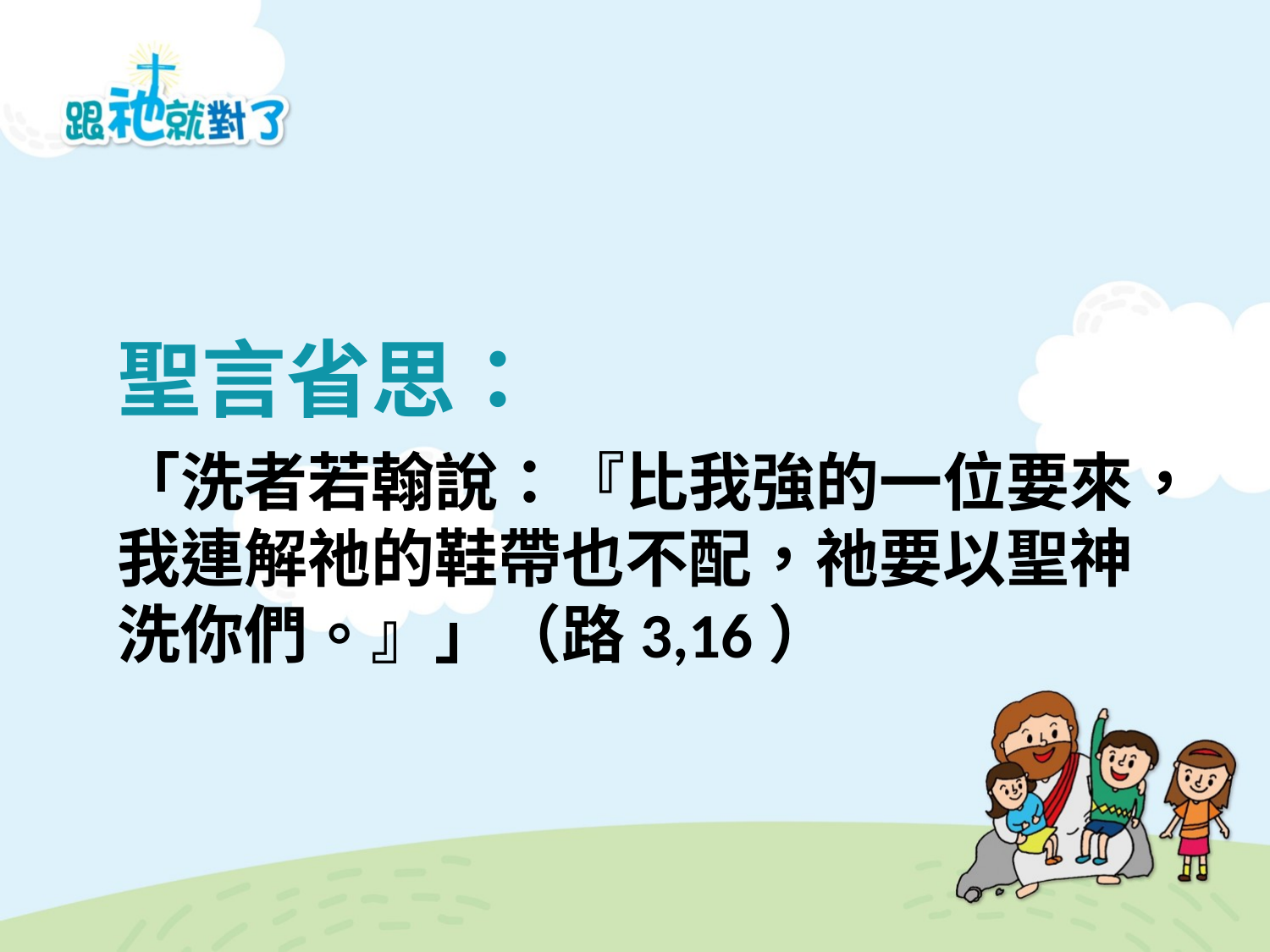

聖言省思：
「洗者若翰說：『比我強的一位要來，我連解祂的鞋帶也不配，祂要以聖神洗你們。』」（路3,16）